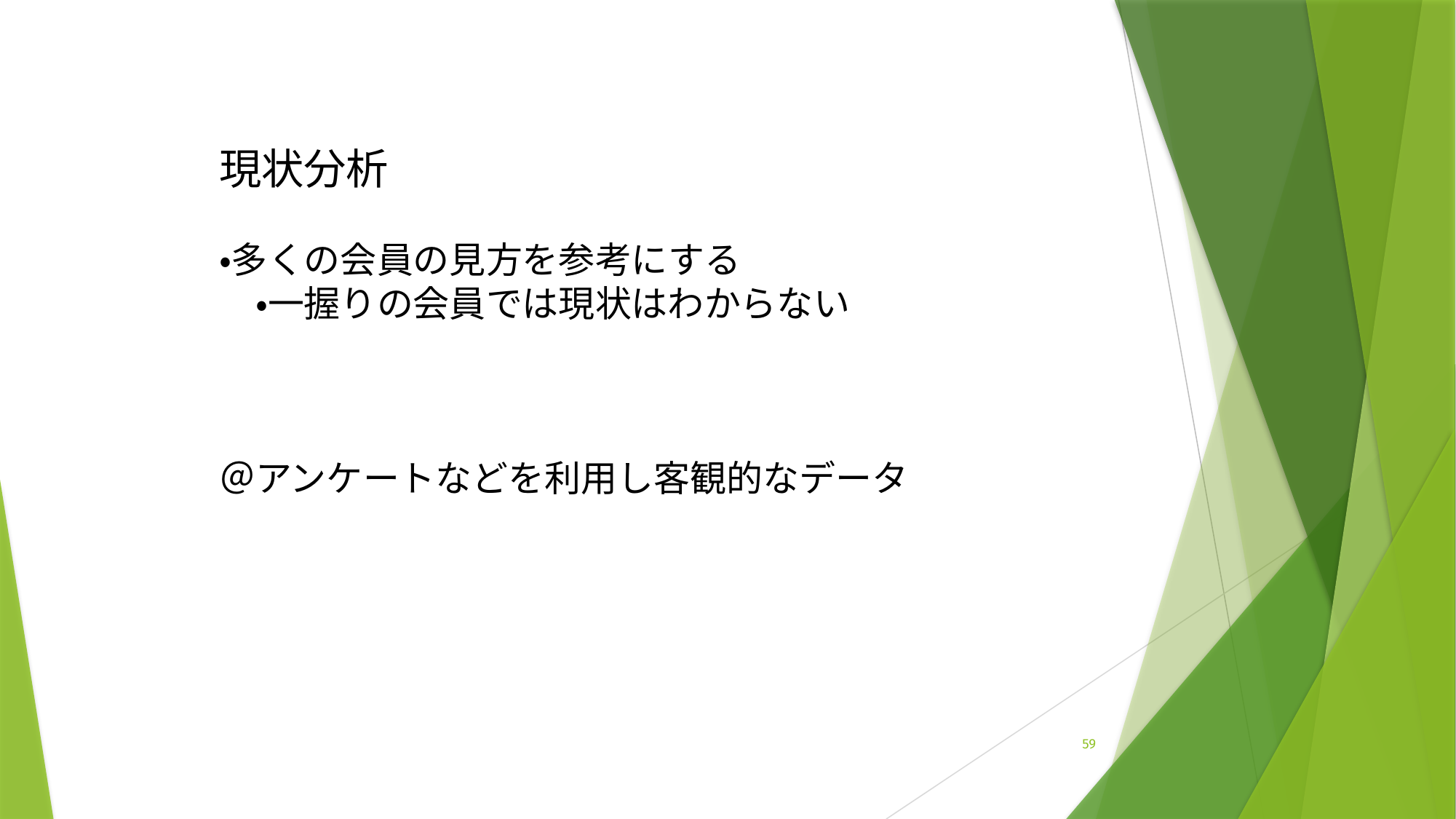

現状分析

・多くの会員の見方を参考にする
　・一握りの会員では現状はわからない

＠アンケートなどを利用し客観的なデータ

59